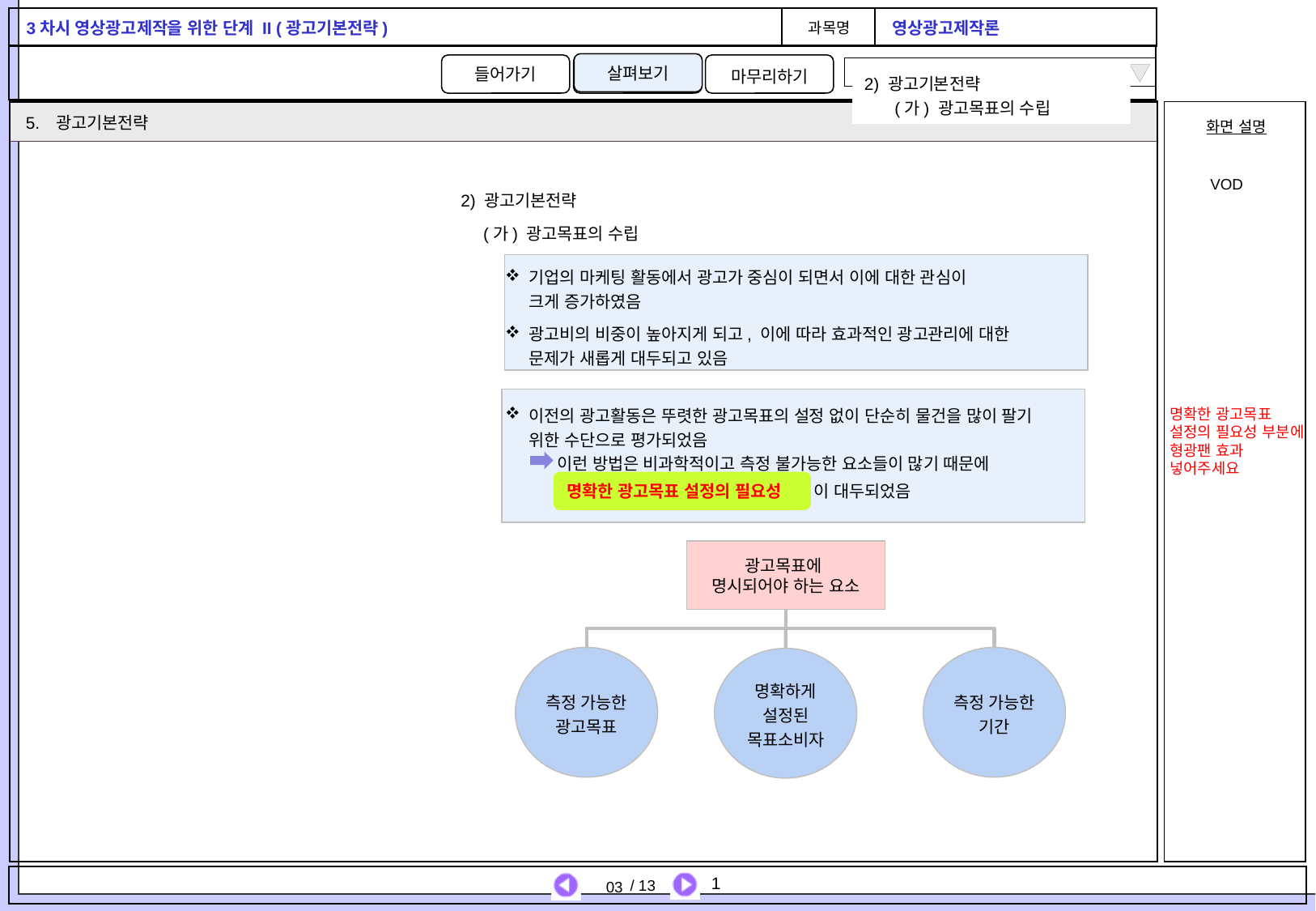

살펴보기
2) 광고기본전략
(가) 광고목표의 수립
광고기본전략
VOD
2) 광고기본전략
(가) 광고목표의 수립

기업의 마케팅 활동에서 광고가 중심이 되면서 이에 대한 관심이
크게 증가하였음
광고비의 비중이 높아지게 되고, 이에 따라 효과적인 광고관리에 대한
문제가 새롭게 대두되고 있음
이전의 광고활동은 뚜렷한 광고목표의 설정 없이 단순히 물건을 많이 팔기
위한 수단으로 평가되었음
      이런 방법은 비과학적이고 측정 불가능한 요소들이 많기 때문에
      명확한 광고목표 설정의

명확한 광고목표 설정의 필요성 부분에 형광팬 효과 넣어주세요

명확한 광고목표 설정의 필요성
이 대두되었음
광고목표에
명시되어야 하는 요소
측정 가능한 광고목표
측정 가능한 기간
명확하게 설정된 목표소비자
03